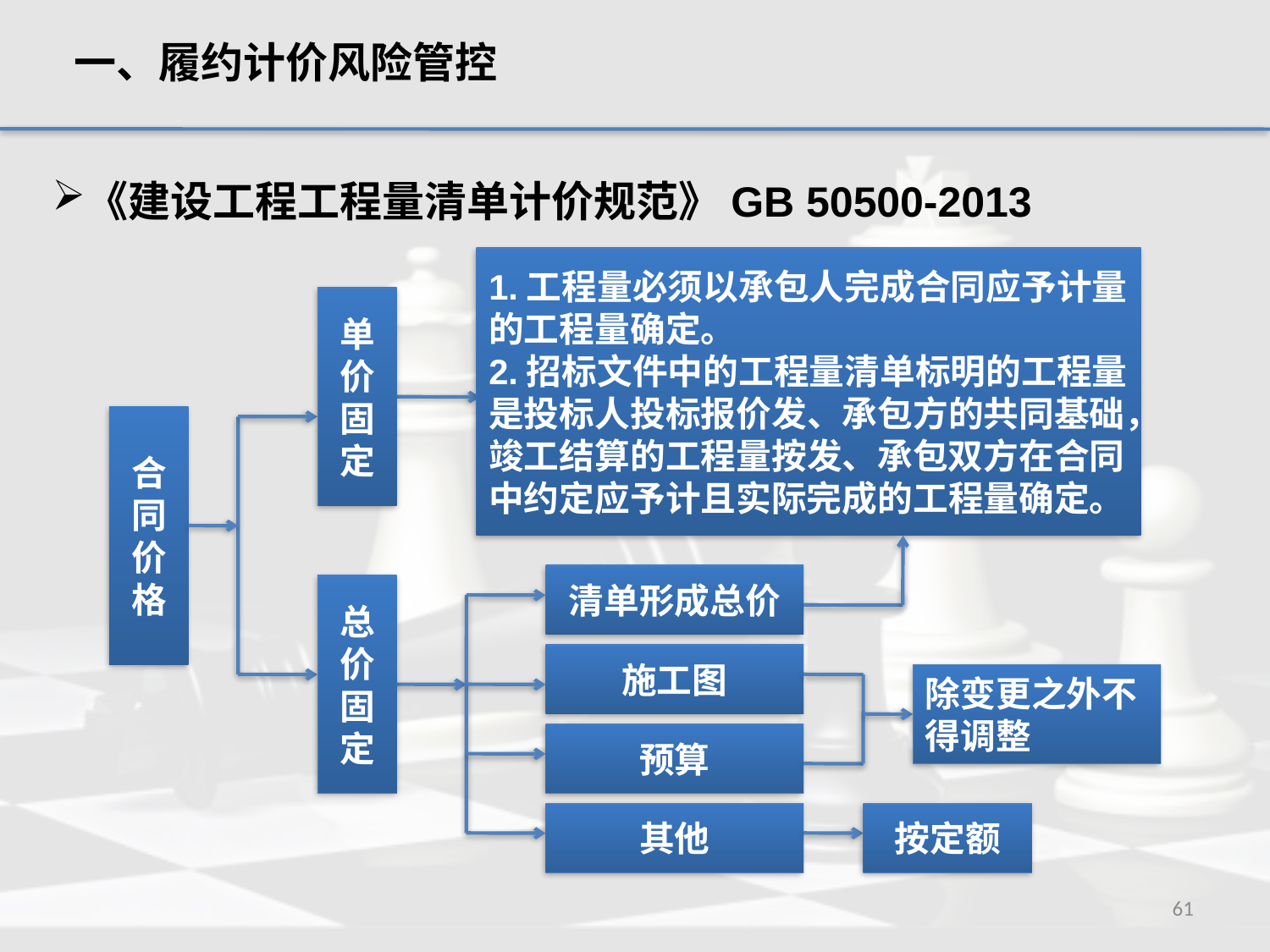

一、履约计价风险管控
《建设工程工程量清单计价规范》GB 50500-2013
1.工程量必须以承包人完成合同应予计量的工程量确定。
2.招标文件中的工程量清单标明的工程量是投标人投标报价发、承包方的共同基础，竣工结算的工程量按发、承包双方在合同中约定应予计且实际完成的工程量确定。
单价固定
合同价格
清单形成总价
总价固定
施工图
除变更之外不得调整
预算
其他
按定额

61